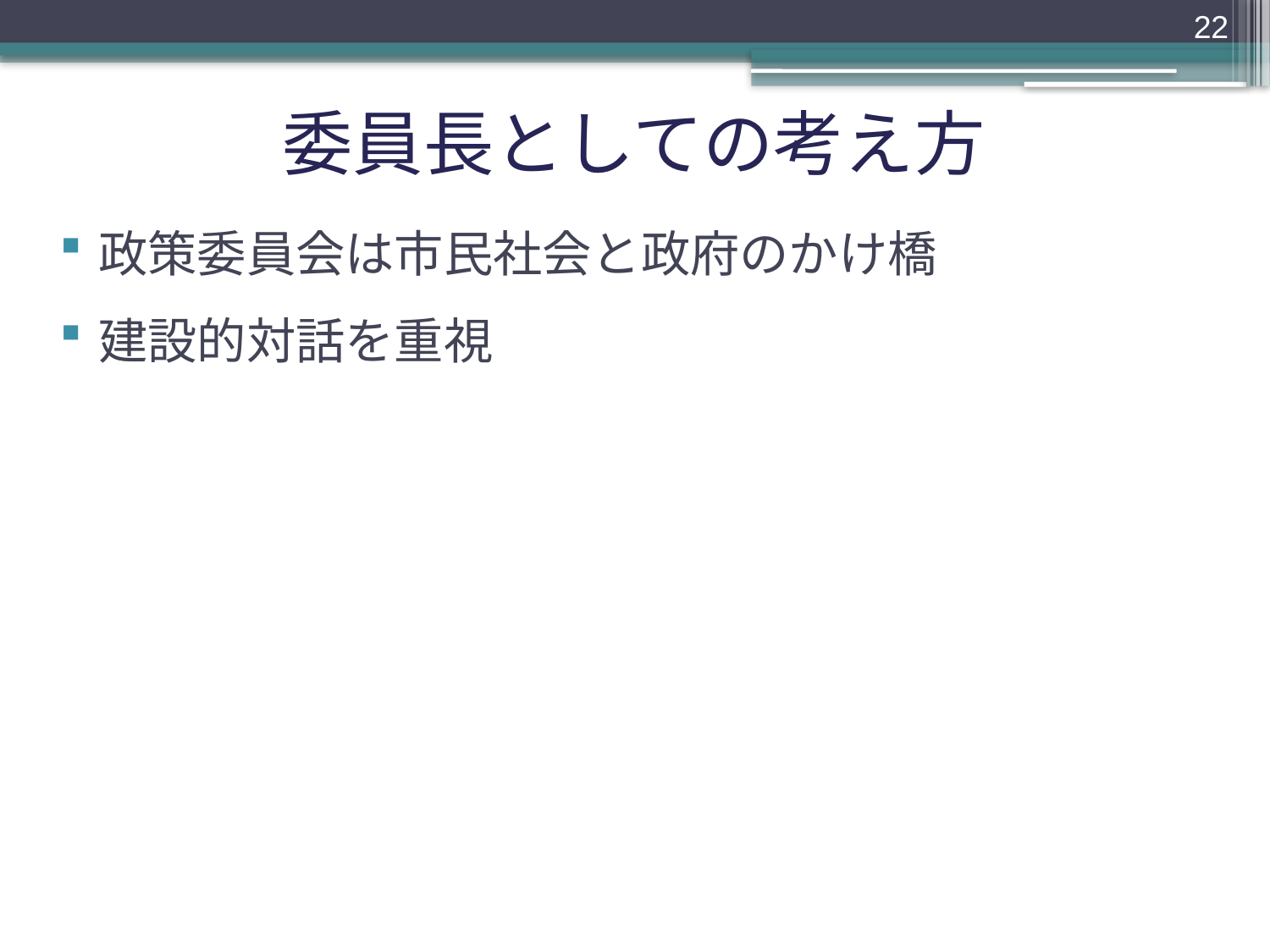

22
# 委員長としての考え方
政策委員会は市民社会と政府のかけ橋
建設的対話を重視